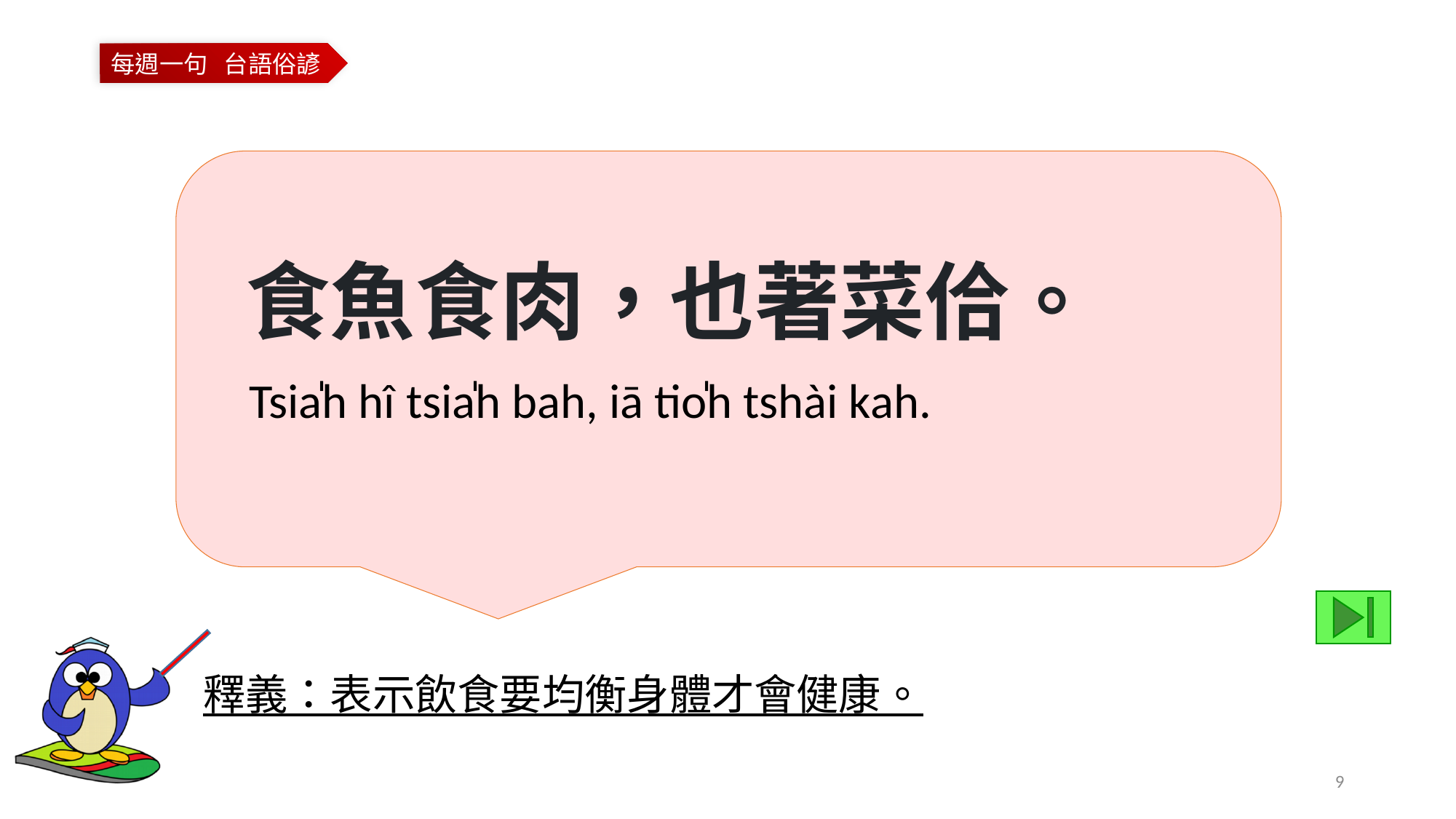

食魚食肉，也著菜佮。
Tsia̍h hî tsia̍h bah, iā tio̍h tshài kah.

釋義：表示飲食要均衡身體才會健康。
9